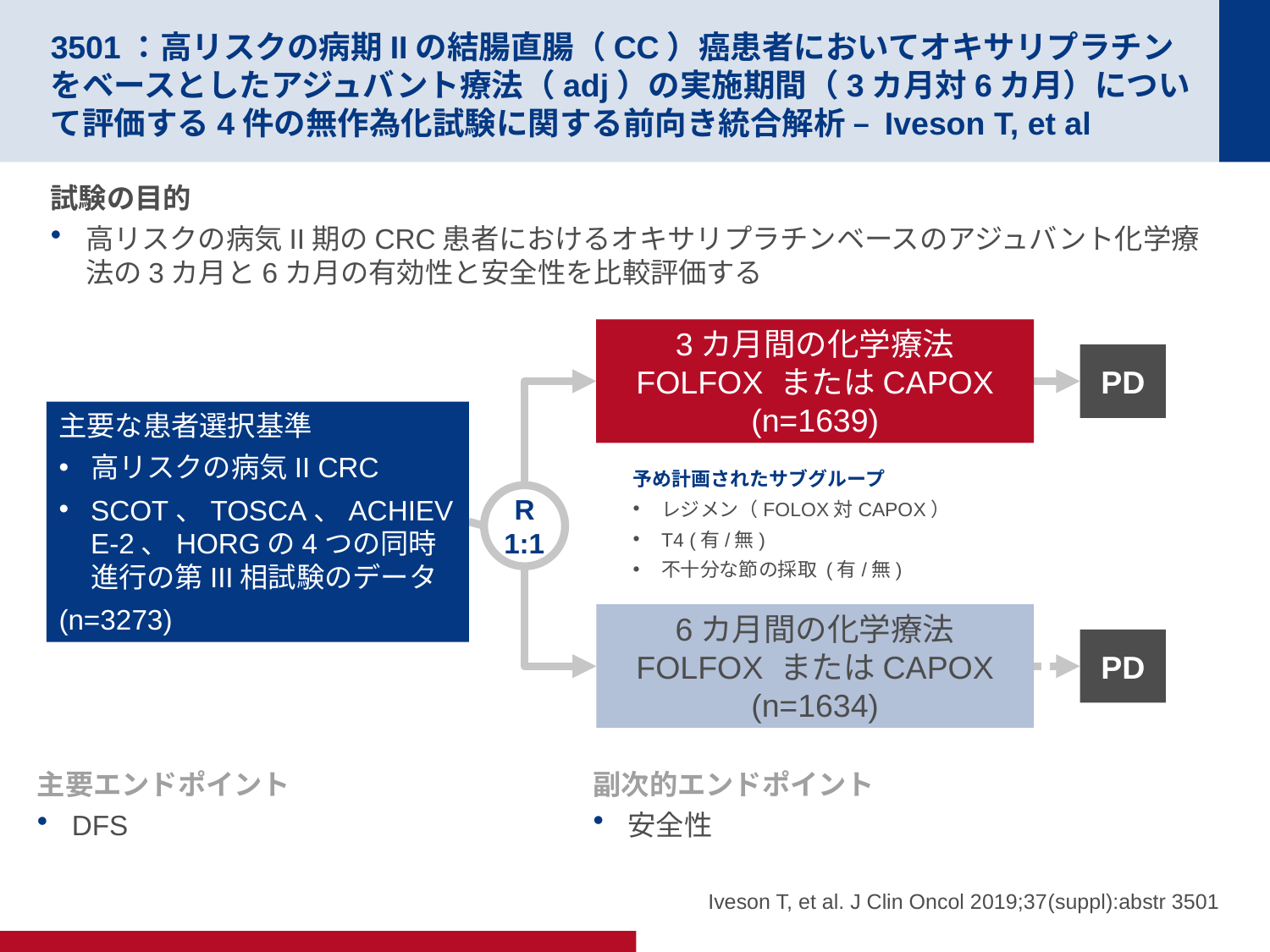

# 3501：高リスクの病期IIの結腸直腸（CC）癌患者においてオキサリプラチンをベースとしたアジュバント療法（adj）の実施期間（3カ月対6カ月）について評価する4件の無作為化試験に関する前向き統合解析 – Iveson T, et al
試験の目的
高リスクの病気II期のCRC患者におけるオキサリプラチンベースのアジュバント化学療法の3カ月と6カ月の有効性と安全性を比較評価する
3カ月間の化学療法 FOLFOX またはCAPOX
(n=1639)
PD
主要な患者選択基準
高リスクの病気II CRC
SCOT、TOSCA、ACHIEVE-2、HORGの4つの同時進行の第III相試験のデータ
(n=3273)
予め計画されたサブグループ
レジメン（FOLOX対CAPOX）
T4 (有/無)
不十分な節の採取 (有/無)
R
1:1
6カ月間の化学療法 FOLFOX またはCAPOX
(n=1634)
PD
主要エンドポイント
DFS

副次的エンドポイント
安全性
Iveson T, et al. J Clin Oncol 2019;37(suppl):abstr 3501